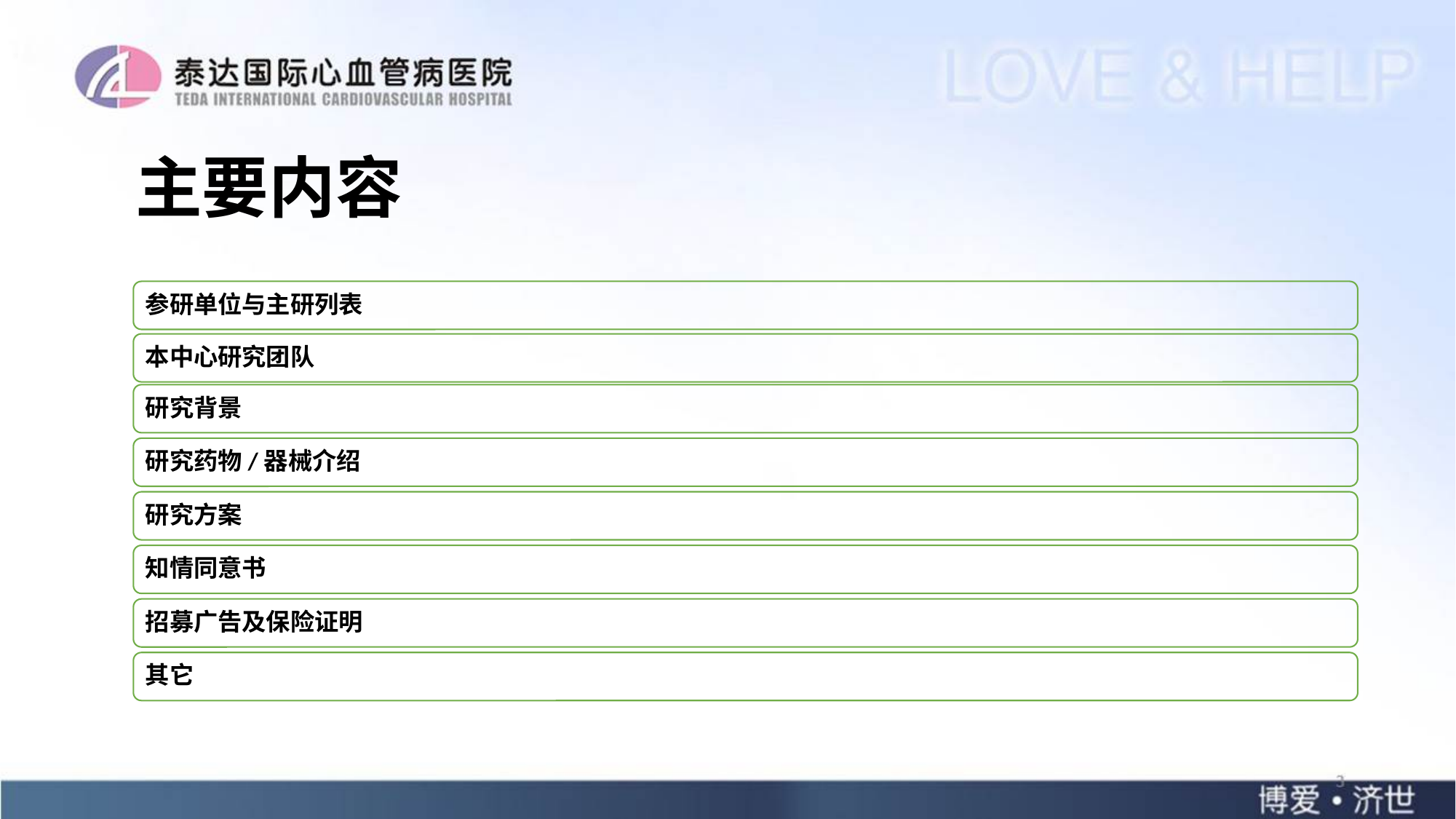

# 主要内容
参研单位与主研列表
本中心研究团队
研究背景
研究药物/器械介绍
研究方案
知情同意书
招募广告及保险证明
其它